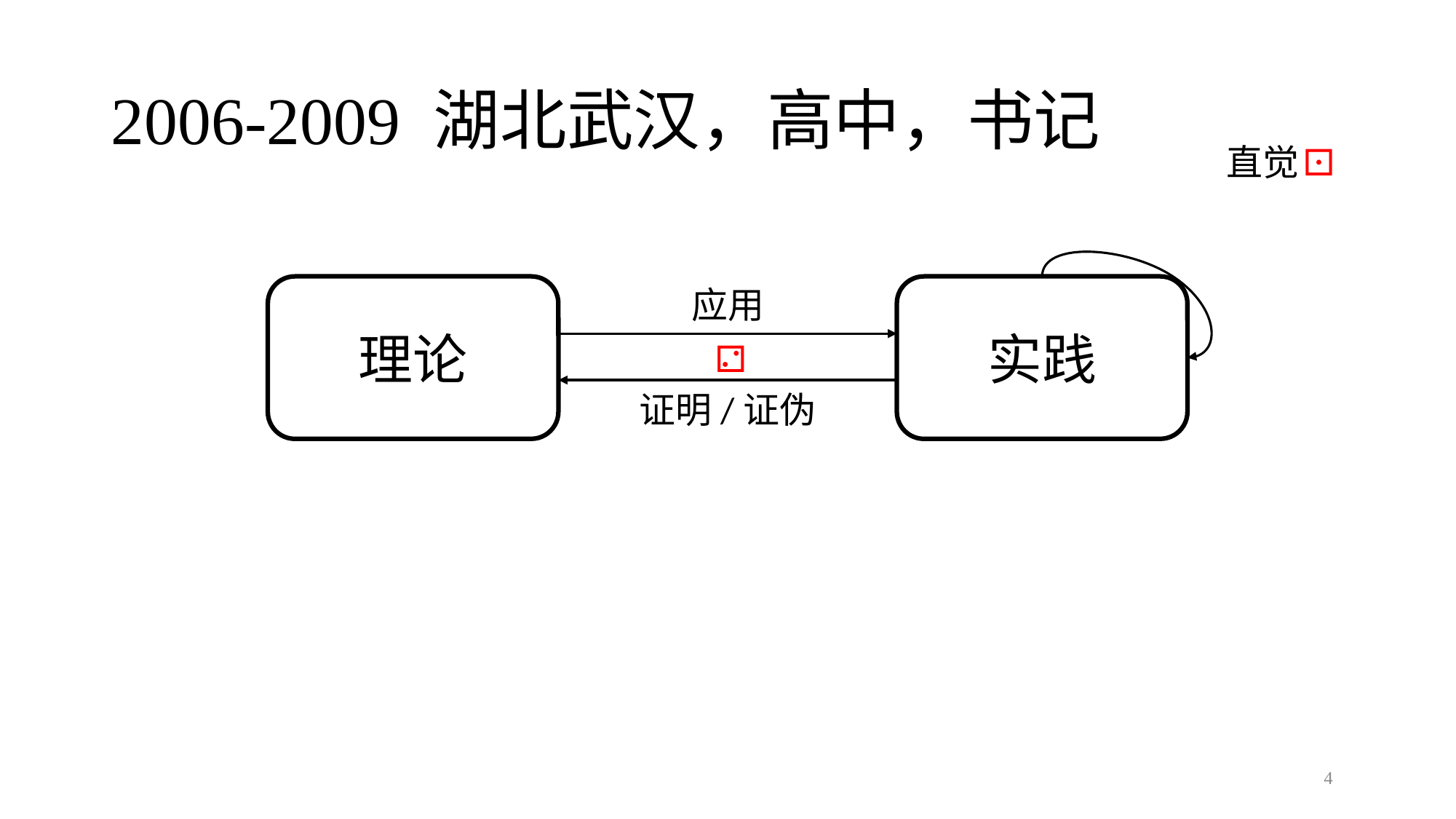

# 2006-2009 湖北武汉，高中，书记
直觉
⚀
应用
实践
理论
⚁
证明/证伪
4